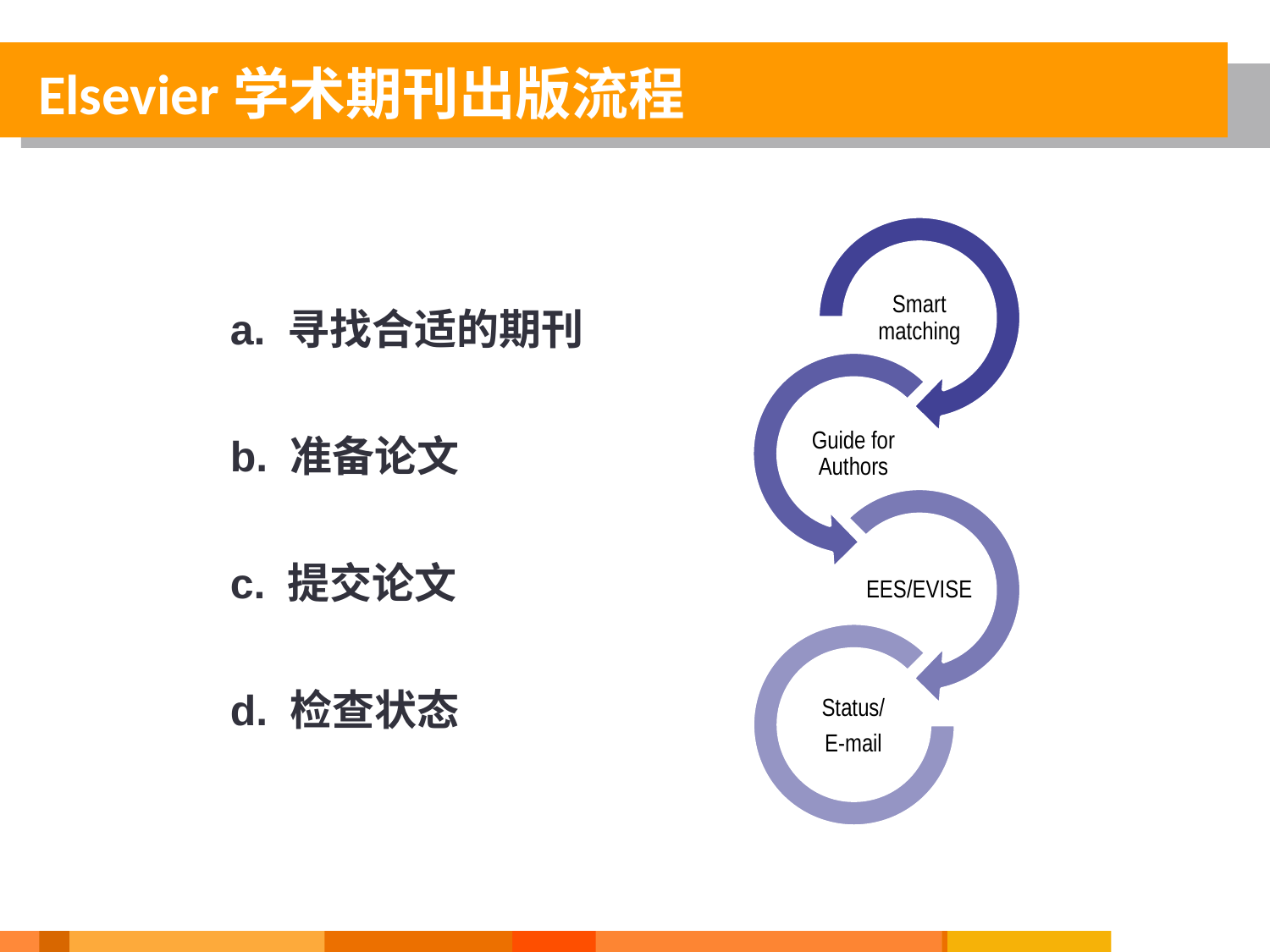

Elsevier学术期刊出版流程
Smart matching
Guide for Authors
EES/EVISE
Status/
E-mail
a. 寻找合适的期刊
b. 准备论文
c. 提交论文
d. 检查状态